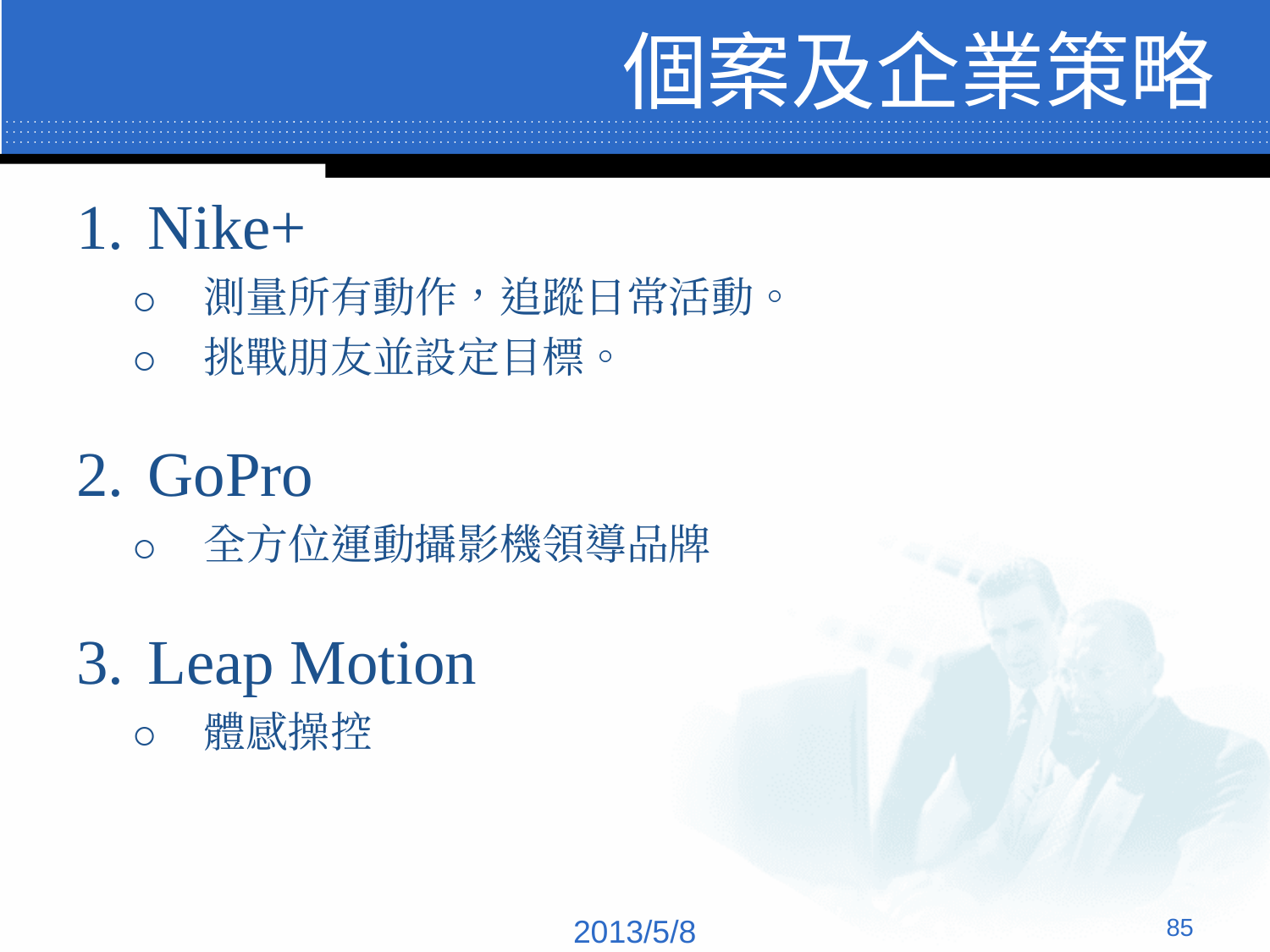

# 個案及企業策略
Nike+
測量所有動作，追蹤日常活動。
挑戰朋友並設定目標。

GoPro
全方位運動攝影機領導品牌

Leap Motion
體感操控

2013/5/8
85